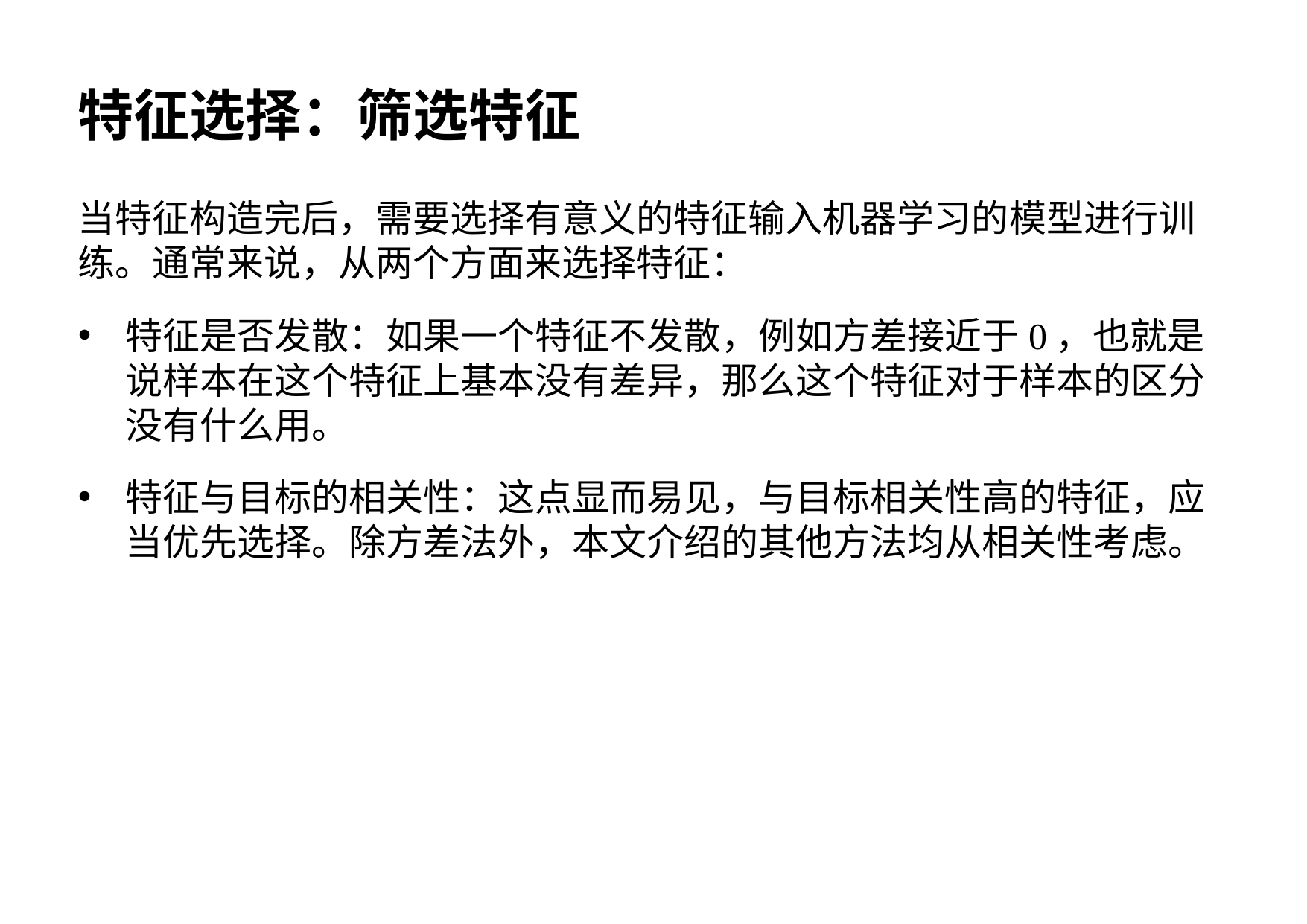

# 特征选择：筛选特征
当特征构造完后，需要选择有意义的特征输入机器学习的模型进行训练。通常来说，从两个方面来选择特征：
特征是否发散：如果一个特征不发散，例如方差接近于0，也就是说样本在这个特征上基本没有差异，那么这个特征对于样本的区分没有什么用。
特征与目标的相关性：这点显而易见，与目标相关性高的特征，应当优先选择。除方差法外，本文介绍的其他方法均从相关性考虑。